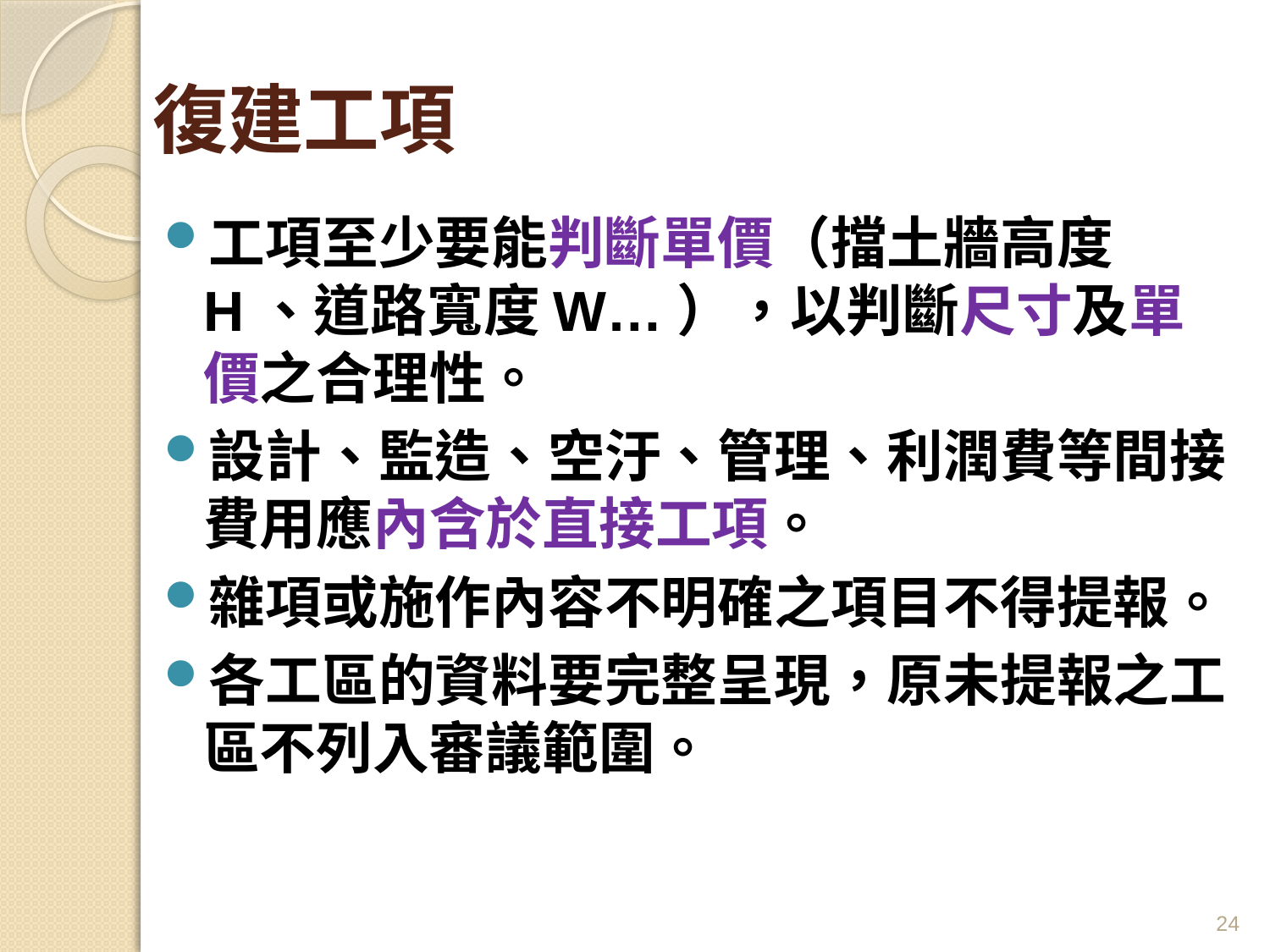

# 復建工項
工項至少要能判斷單價（擋土牆高度H、道路寬度W…），以判斷尺寸及單價之合理性。
設計、監造、空汙、管理、利潤費等間接費用應內含於直接工項。
雜項或施作內容不明確之項目不得提報。
各工區的資料要完整呈現，原未提報之工區不列入審議範圍。

24